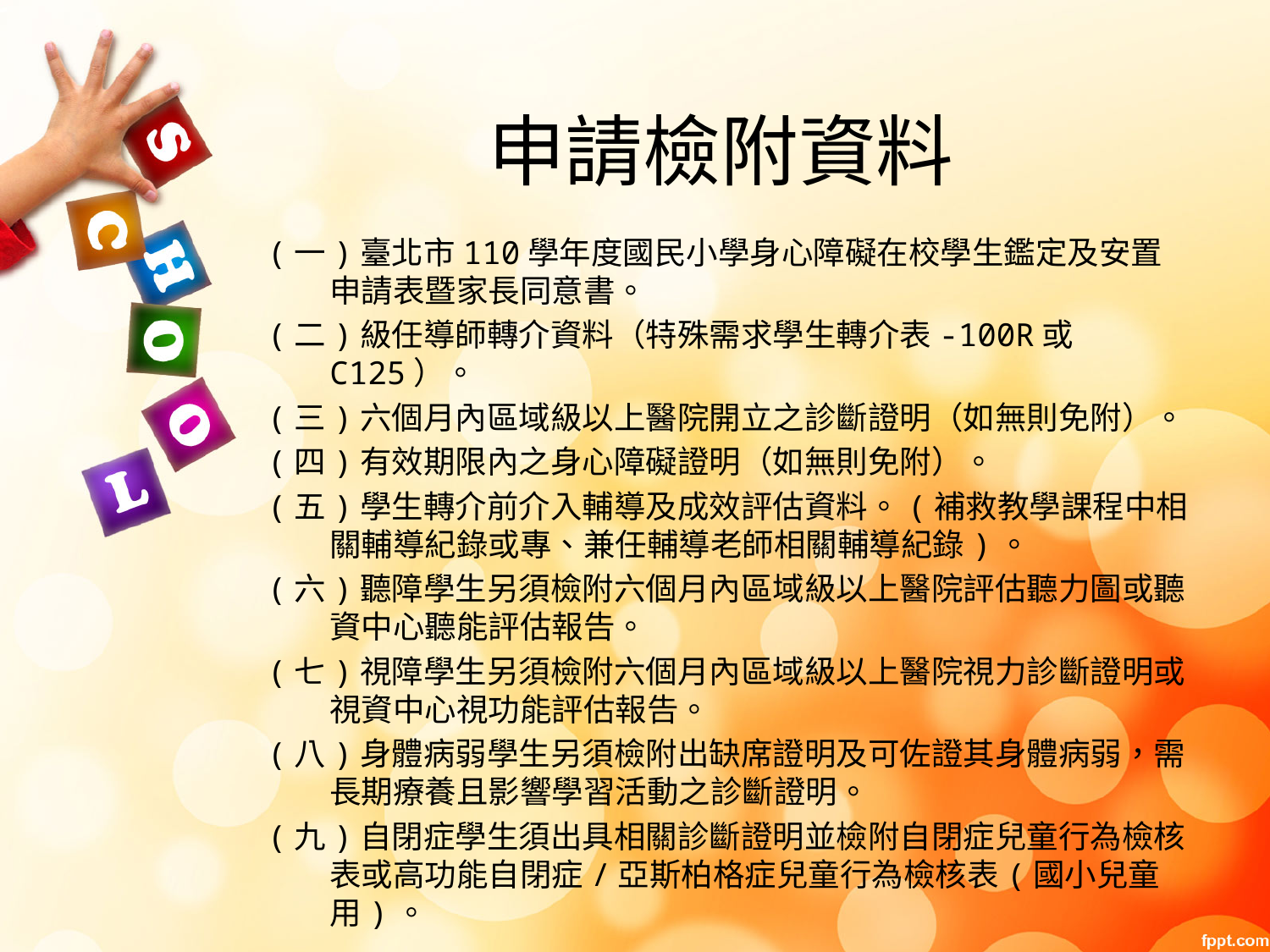

# 申請檢附資料
(一)臺北市110學年度國民小學身心障礙在校學生鑑定及安置申請表暨家長同意書。
(二)級任導師轉介資料（特殊需求學生轉介表-100R或C125）。
(三)六個月內區域級以上醫院開立之診斷證明（如無則免附）。
(四)有效期限內之身心障礙證明（如無則免附）。
(五)學生轉介前介入輔導及成效評估資料。(補救教學課程中相關輔導紀錄或專、兼任輔導老師相關輔導紀錄)。
(六)聽障學生另須檢附六個月內區域級以上醫院評估聽力圖或聽資中心聽能評估報告。
(七)視障學生另須檢附六個月內區域級以上醫院視力診斷證明或視資中心視功能評估報告。
(八)身體病弱學生另須檢附出缺席證明及可佐證其身體病弱，需長期療養且影響學習活動之診斷證明。
(九)自閉症學生須出具相關診斷證明並檢附自閉症兒童行為檢核表或高功能自閉症/亞斯柏格症兒童行為檢核表(國小兒童用)。